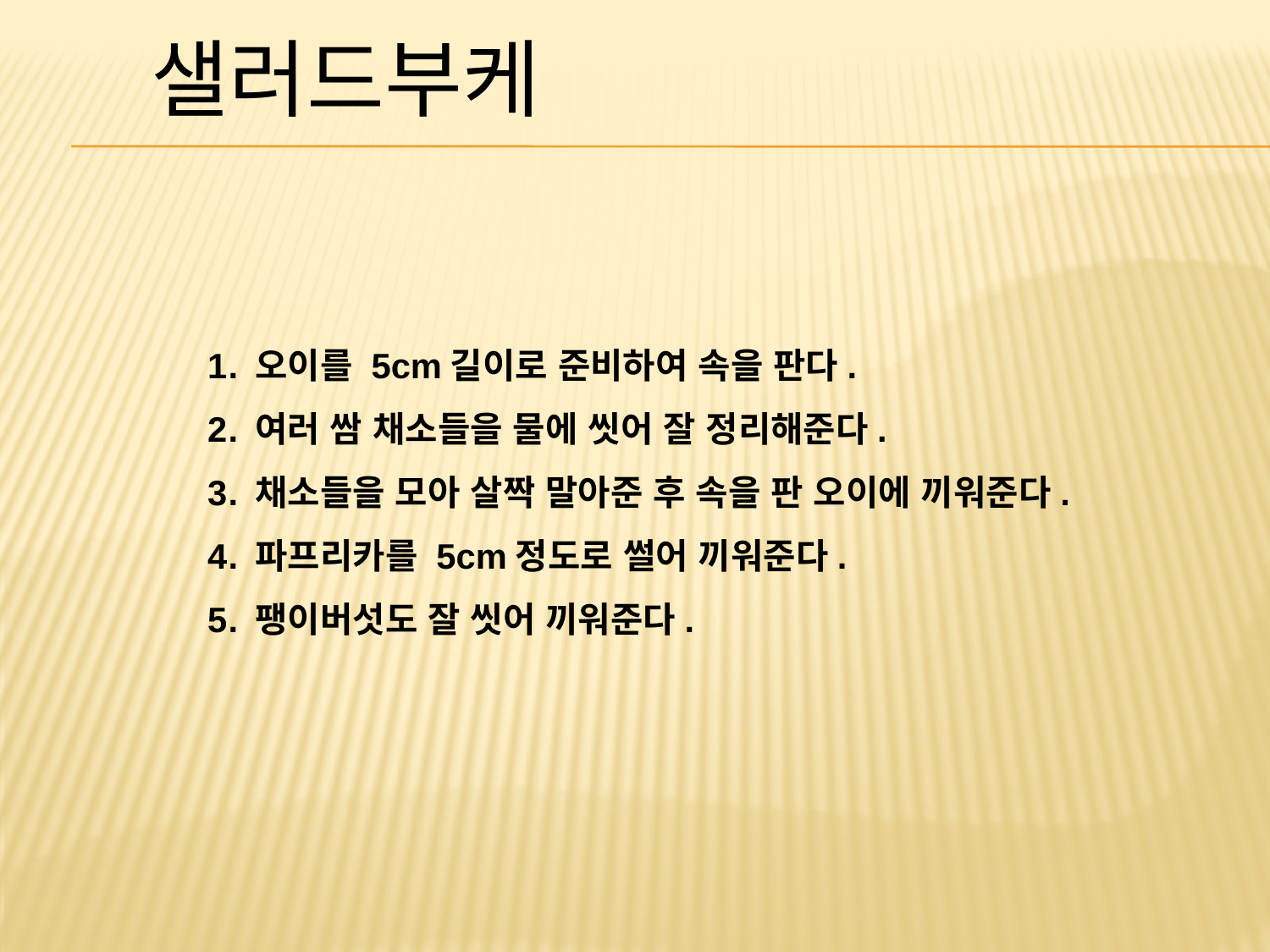

샐러드부케
오이를 5cm길이로 준비하여 속을 판다.
여러 쌈 채소들을 물에 씻어 잘 정리해준다.
채소들을 모아 살짝 말아준 후 속을 판 오이에 끼워준다.
파프리카를 5cm정도로 썰어 끼워준다.
팽이버섯도 잘 씻어 끼워준다.